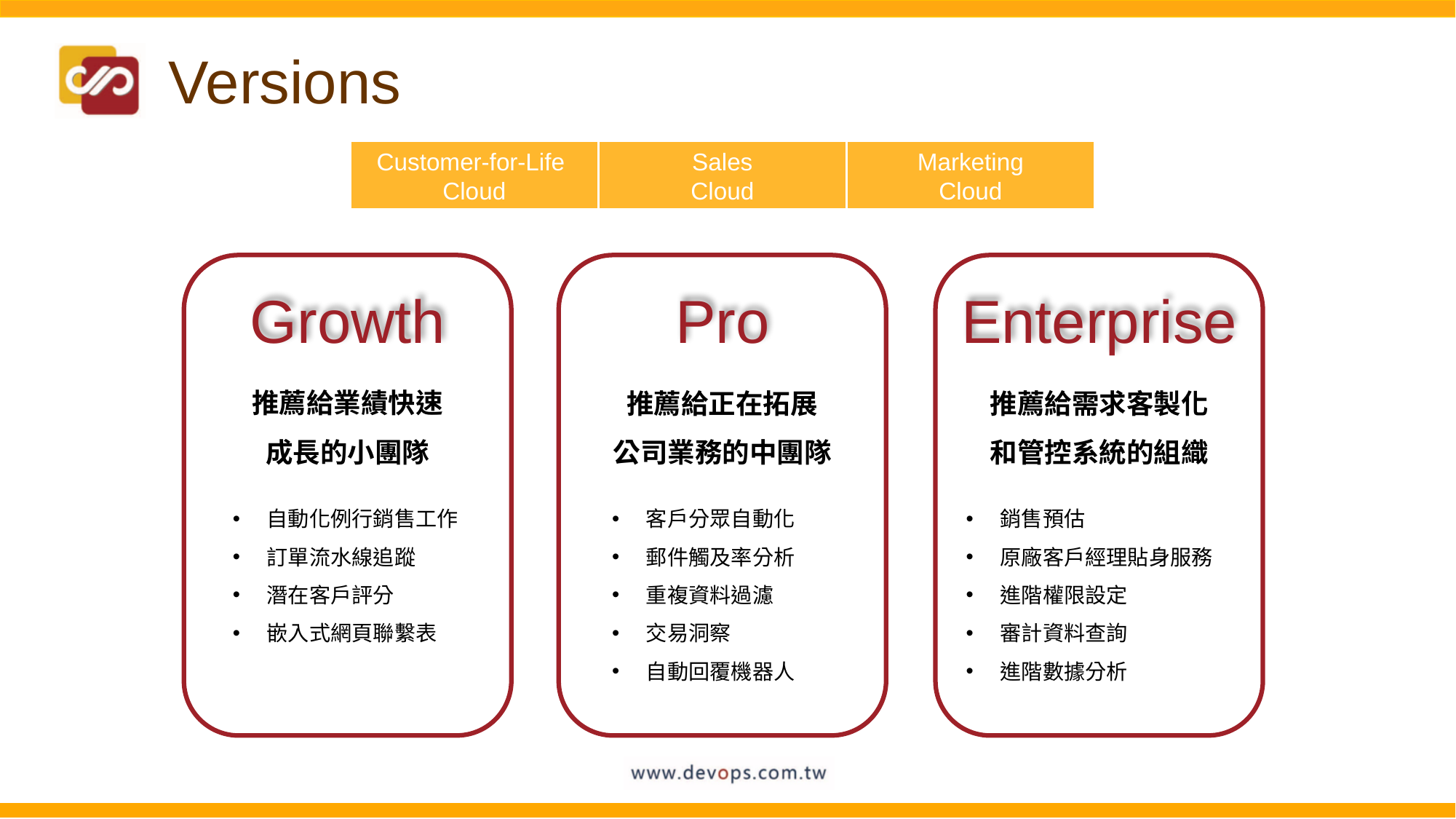

Versions
Customer-for-Life
Cloud
Sales
Cloud
Marketing
Cloud

Pro
推薦給正在拓展 公司業務的中團隊

Enterprise
推薦給需求客製化和管控系統的組織

Growth
推薦給業績快速 成長的小團隊
自動化例行銷售工作
訂單流水線追蹤
潛在客戶評分
嵌入式網頁聯繫表
客戶分眾自動化
郵件觸及率分析
重複資料過濾
交易洞察
自動回覆機器人
銷售預估
原廠客戶經理貼身服務
進階權限設定
審計資料查詢
進階數據分析